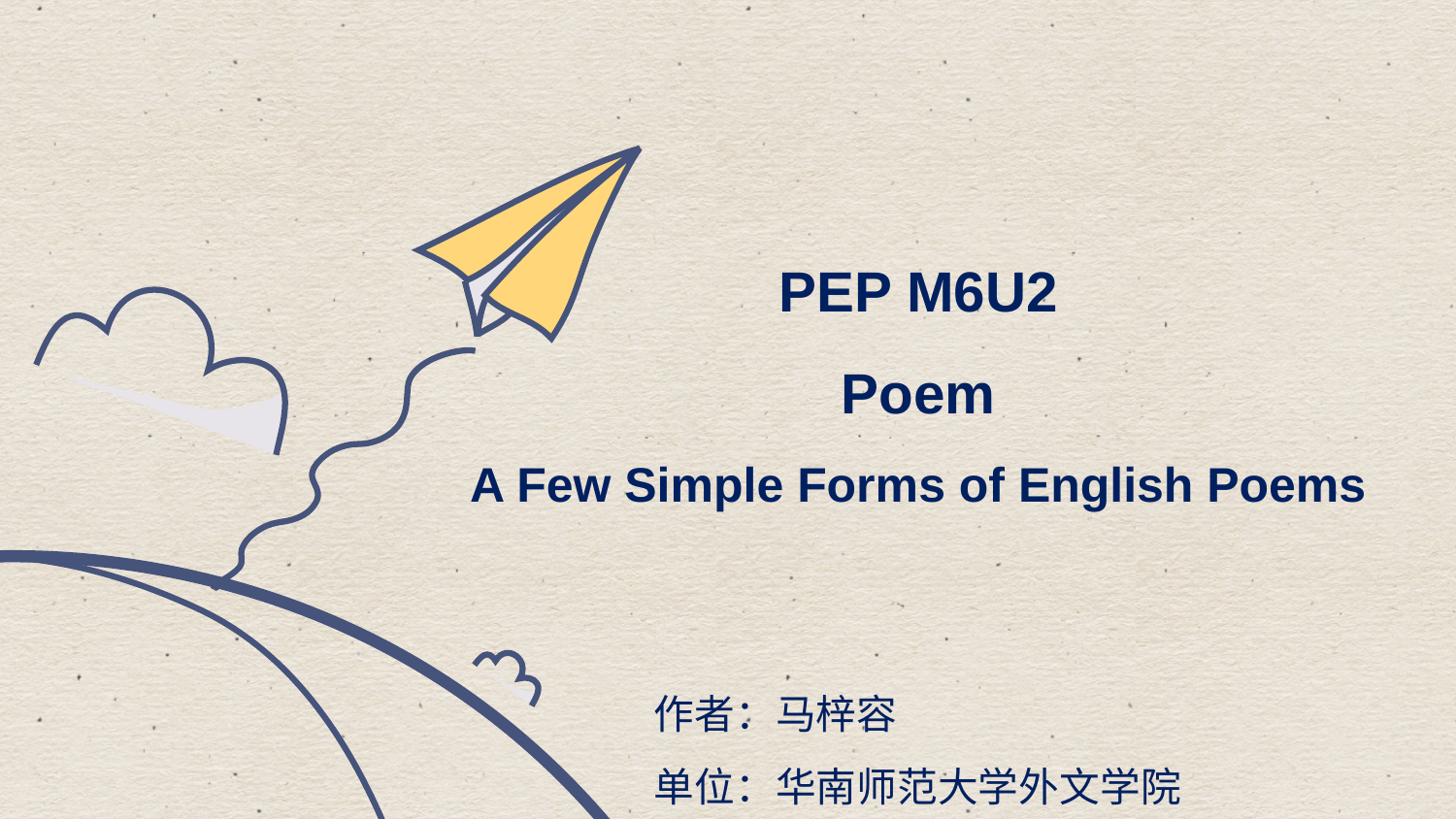

PEP M6U2
Poem
A Few Simple Forms of English Poems

作者：马梓容
单位：华南师范大学外文学院